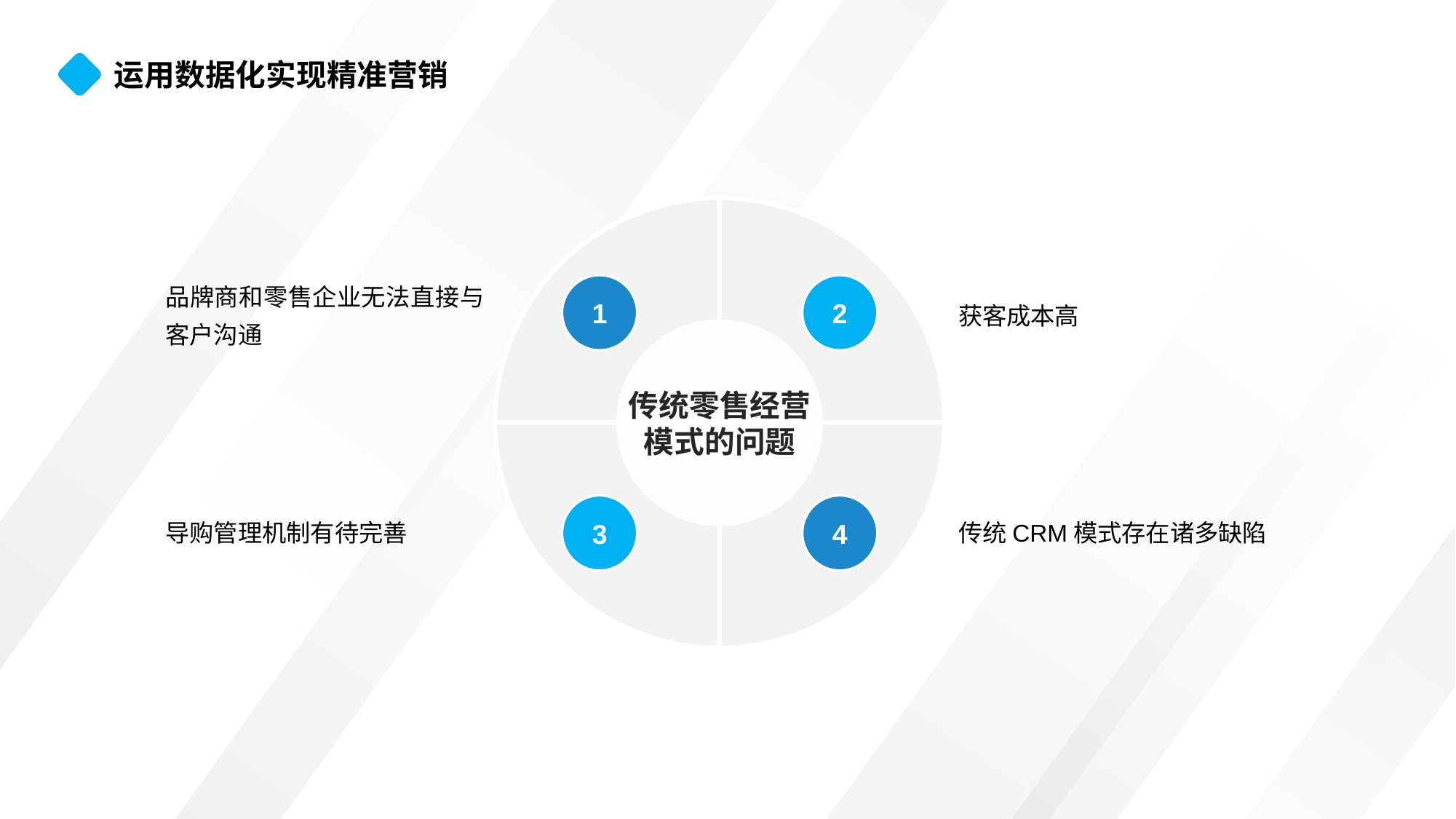

运用数据化实现精准营销

1
2
传统零售经营模式的问题

3
4
品牌商和零售企业无法直接与客户沟通
获客成本高
导购管理机制有待完善
传统CRM模式存在诸多缺陷